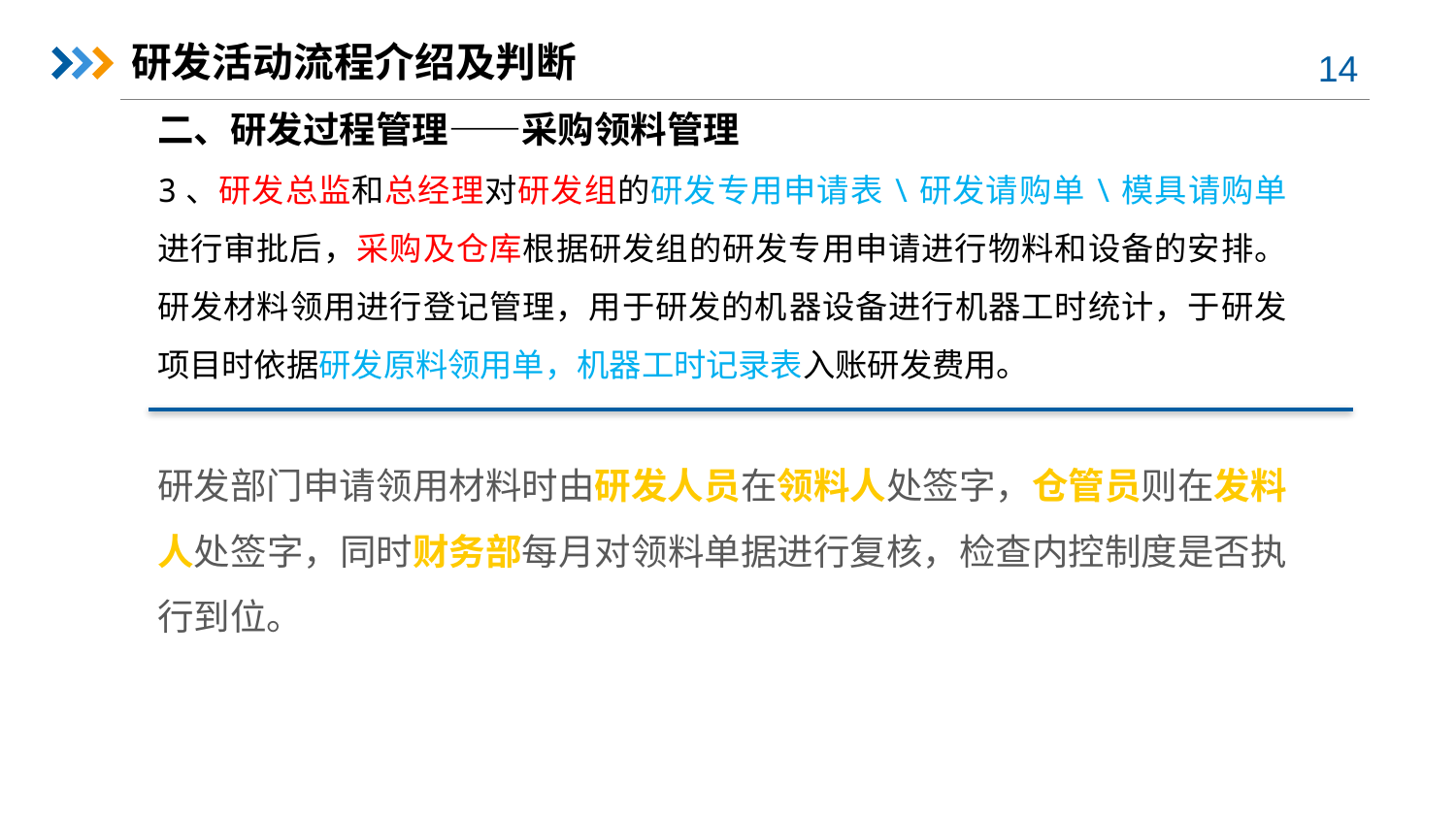

研发活动流程介绍及判断
二、研发过程管理——采购领料管理
3、研发总监和总经理对研发组的研发专用申请表\研发请购单\模具请购单进行审批后，采购及仓库根据研发组的研发专用申请进行物料和设备的安排。研发材料领用进行登记管理，用于研发的机器设备进行机器工时统计，于研发项目时依据研发原料领用单，机器工时记录表入账研发费用。

研发部门申请领用材料时由研发人员在领料人处签字，仓管员则在发料人处签字，同时财务部每月对领料单据进行复核，检查内控制度是否执行到位。